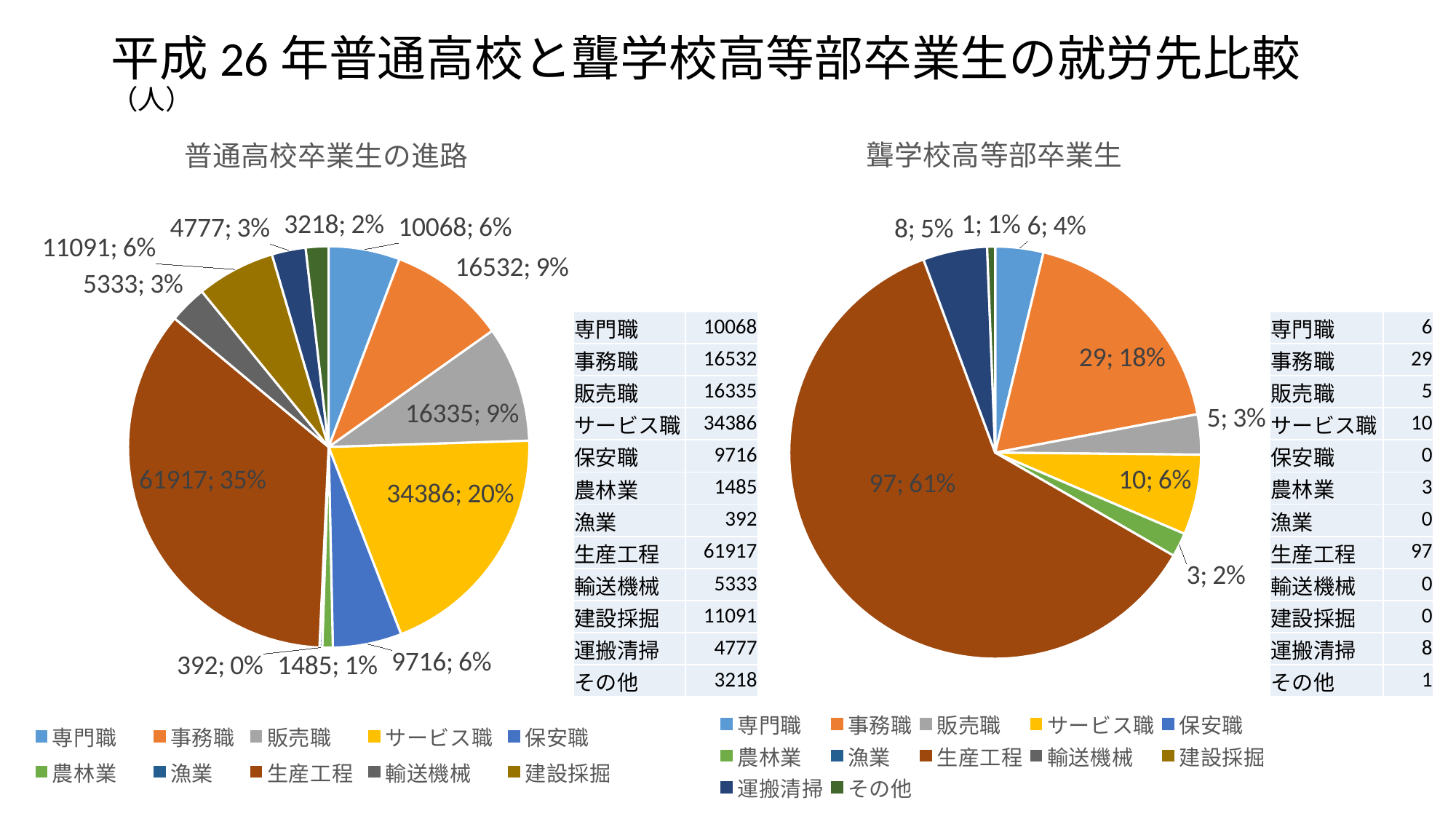

# 平成26年普通高校と聾学校高等部卒業生の就労先比較（人）

### Chart: 聾学校高等部卒業生

| Category | 職業別就職者数 |
|---|---|
| 専門職 | 6.0 |
| 事務職 | 29.0 |
| 販売職 | 5.0 |
| サービス職 | 10.0 |
| 保安職 | 0.0 |
| 農林業 | 3.0 |
| 漁業 | 0.0 |
| 生産工程 | 97.0 |
| 輸送機械 | 0.0 |
| 建設採掘 | 0.0 |
| 運搬清掃 | 8.0 |
| その他 | 1.0 |

### Chart:

| Category | 普通高校卒業生の進路 |
|---|---|
| 専門職 | 10068.0 |
| 事務職 | 16532.0 |
| 販売職 | 16335.0 |
| サービス職 | 34386.0 |
| 保安職 | 9716.0 |
| 農林業 | 1485.0 |
| 漁業 | 392.0 |
| 生産工程 | 61917.0 |
| 輸送機械 | 5333.0 |
| 建設採掘 | 11091.0 |
| 運搬清掃 | 4777.0 |
| その他 | 3218.0 |
| 専門職 | 6 |
| --- | --- |
| 事務職 | 29 |
| 販売職 | 5 |
| サービス職 | 10 |
| 保安職 | 0 |
| 農林業 | 3 |
| 漁業 | 0 |
| 生産工程 | 97 |
| 輸送機械 | 0 |
| 建設採掘 | 0 |
| 運搬清掃 | 8 |
| その他 | 1 |
| 専門職 | 10068 |
| --- | --- |
| 事務職 | 16532 |
| 販売職 | 16335 |
| サービス職 | 34386 |
| 保安職 | 9716 |
| 農林業 | 1485 |
| 漁業 | 392 |
| 生産工程 | 61917 |
| 輸送機械 | 5333 |
| 建設採掘 | 11091 |
| 運搬清掃 | 4777 |
| その他 | 3218 |